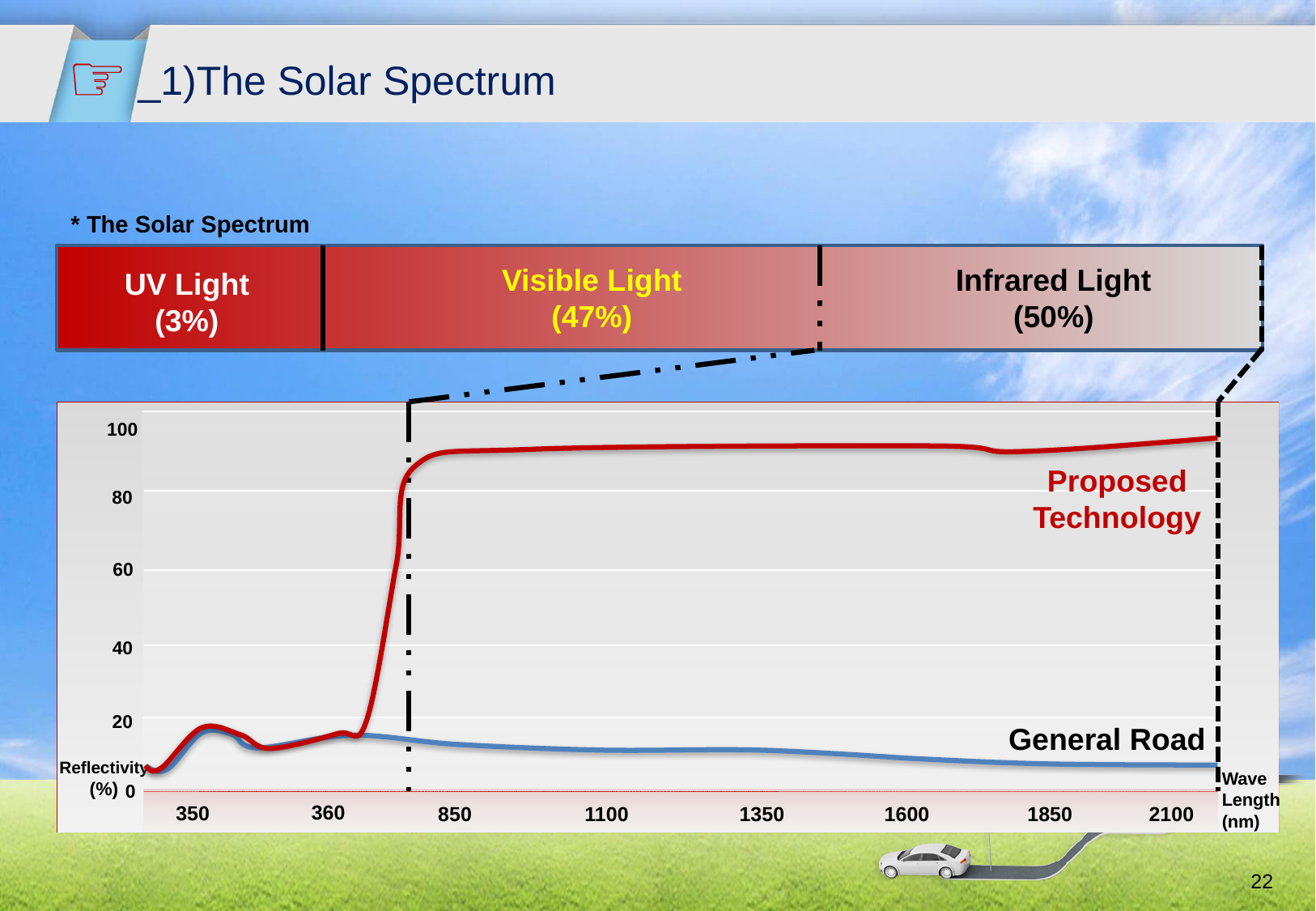

☞
_1)The Solar Spectrum
* The Solar Spectrum

Infrared Light
(50%)
Visible Light
(47%)
UV Light
(3%)

100

Proposed Technology
80

60

40

20
General Road

Reflectivity
(%)
Wave
Length
(nm)
0

360
350
850
1350
1850
2100
1100
1600
근적외선 (780~2100nm) 영역

22